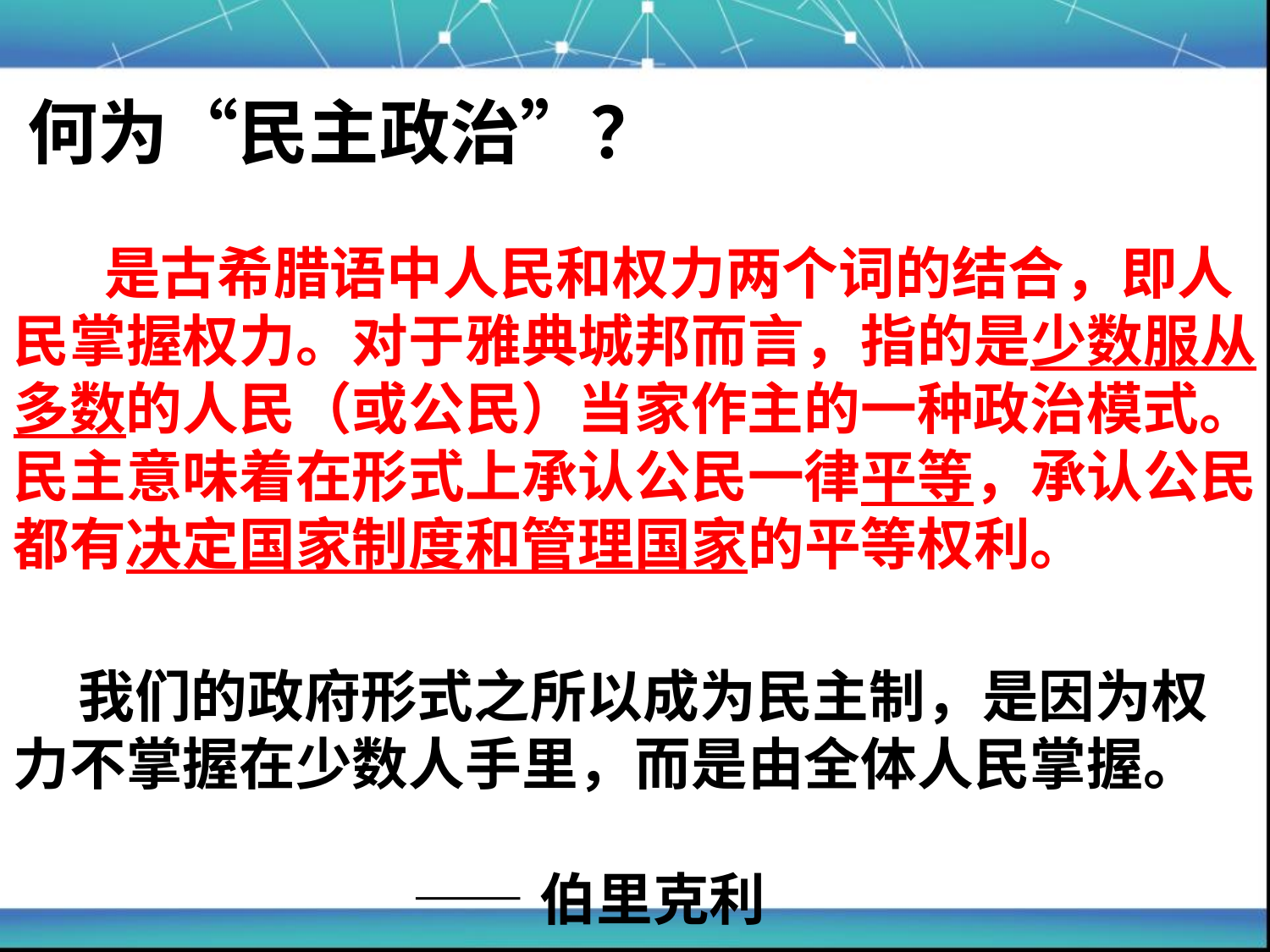

何为“民主政治”？
       是古希腊语中人民和权力两个词的结合，即人民掌握权力。对于雅典城邦而言，指的是少数服从多数的人民（或公民）当家作主的一种政治模式。民主意味着在形式上承认公民一律平等，承认公民都有决定国家制度和管理国家的平等权利。
    我们的政府形式之所以成为民主制，是因为权力不掌握在少数人手里，而是由全体人民掌握。
                               ——伯里克利